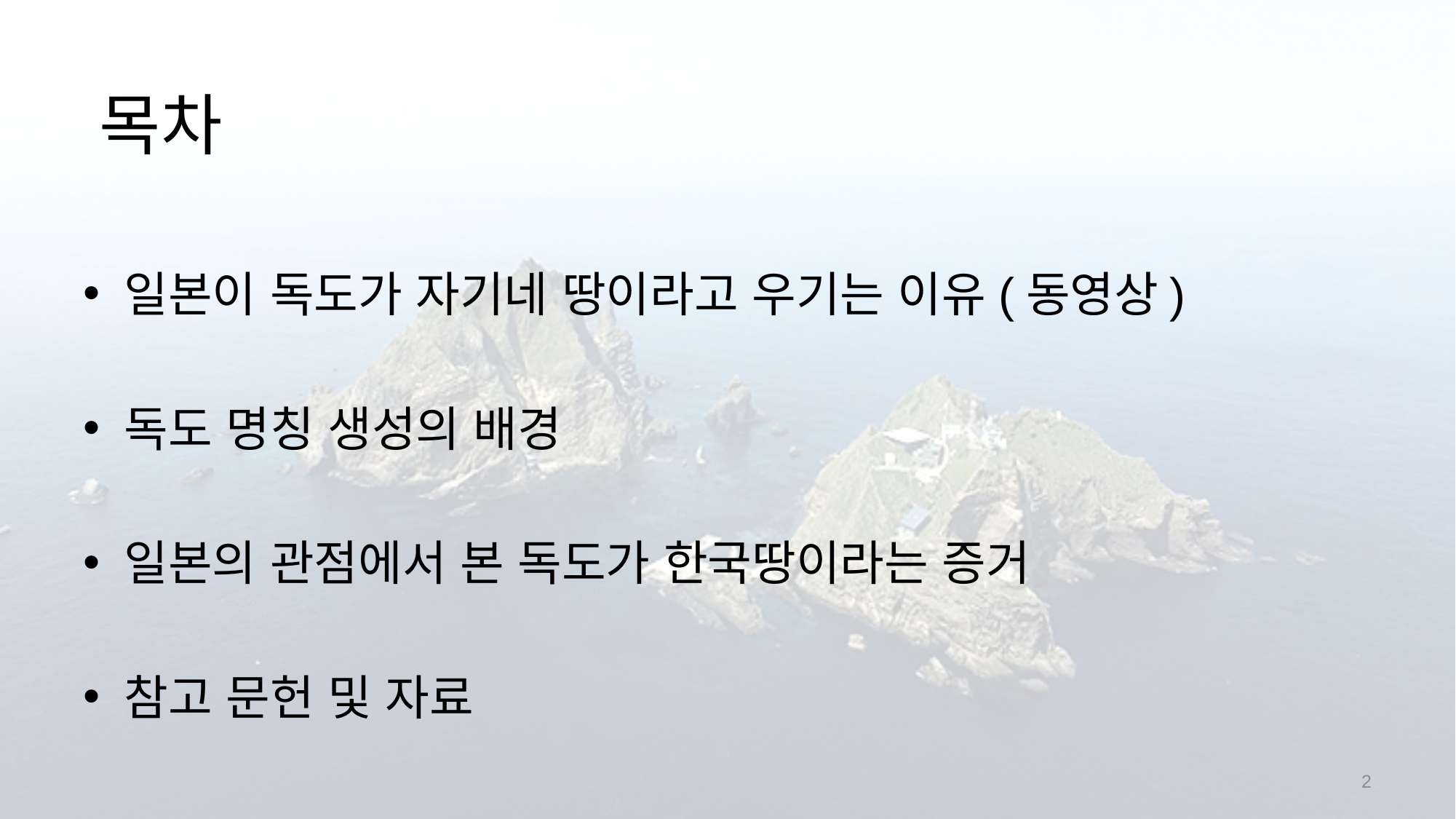

# 목차

일본이 독도가 자기네 땅이라고 우기는 이유(동영상)

독도 명칭 생성의 배경

일본의 관점에서 본 독도가 한국땅이라는 증거

참고 문헌 및 자료

2